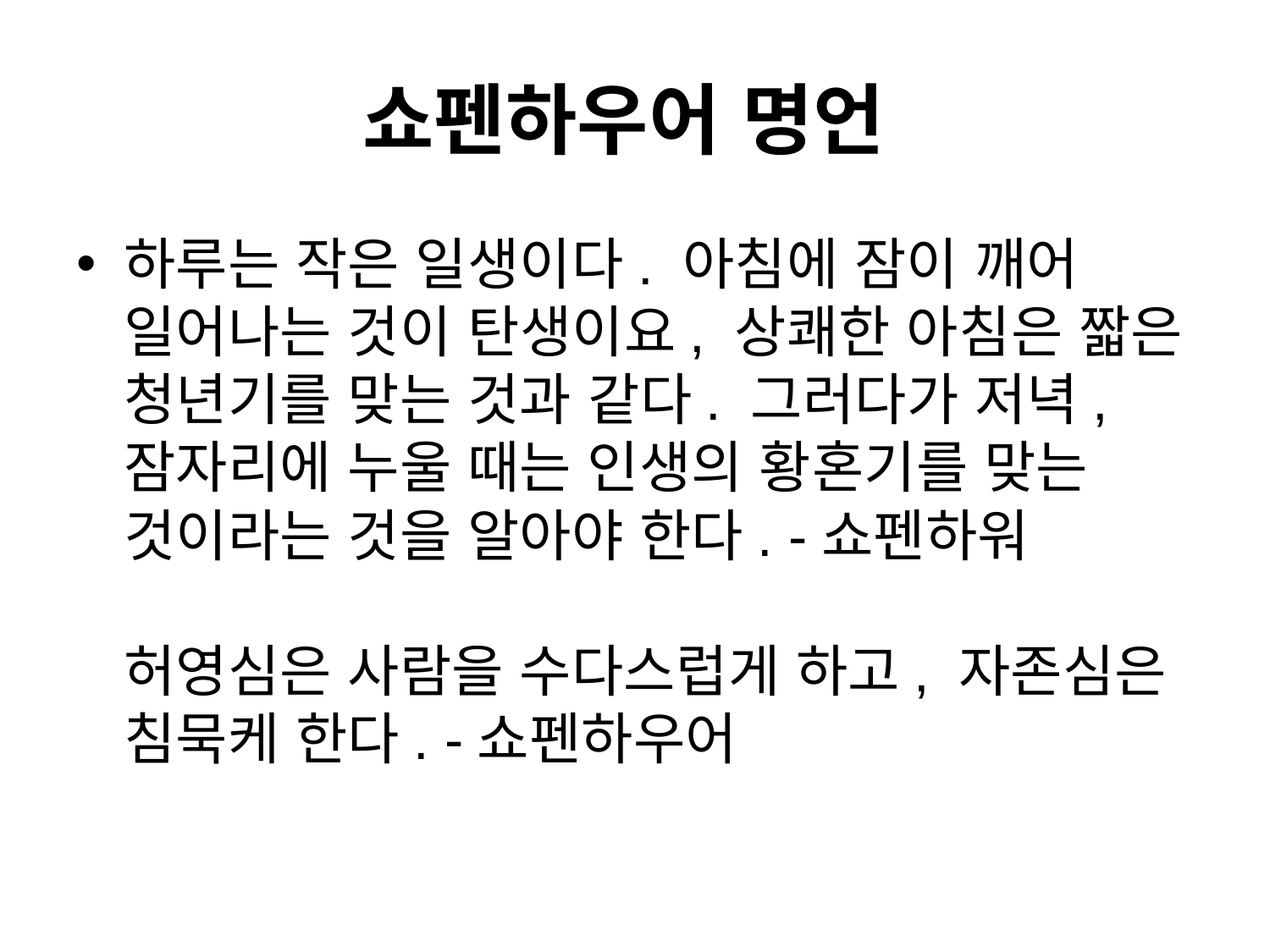

# 쇼펜하우어 명언
하루는 작은 일생이다. 아침에 잠이 깨어 일어나는 것이 탄생이요, 상쾌한 아침은 짧은 청년기를 맞는 것과 같다. 그러다가 저녁, 잠자리에 누울 때는 인생의 황혼기를 맞는 것이라는 것을 알아야 한다. -쇼펜하워
허영심은 사람을 수다스럽게 하고, 자존심은 침묵케 한다. -쇼펜하우어